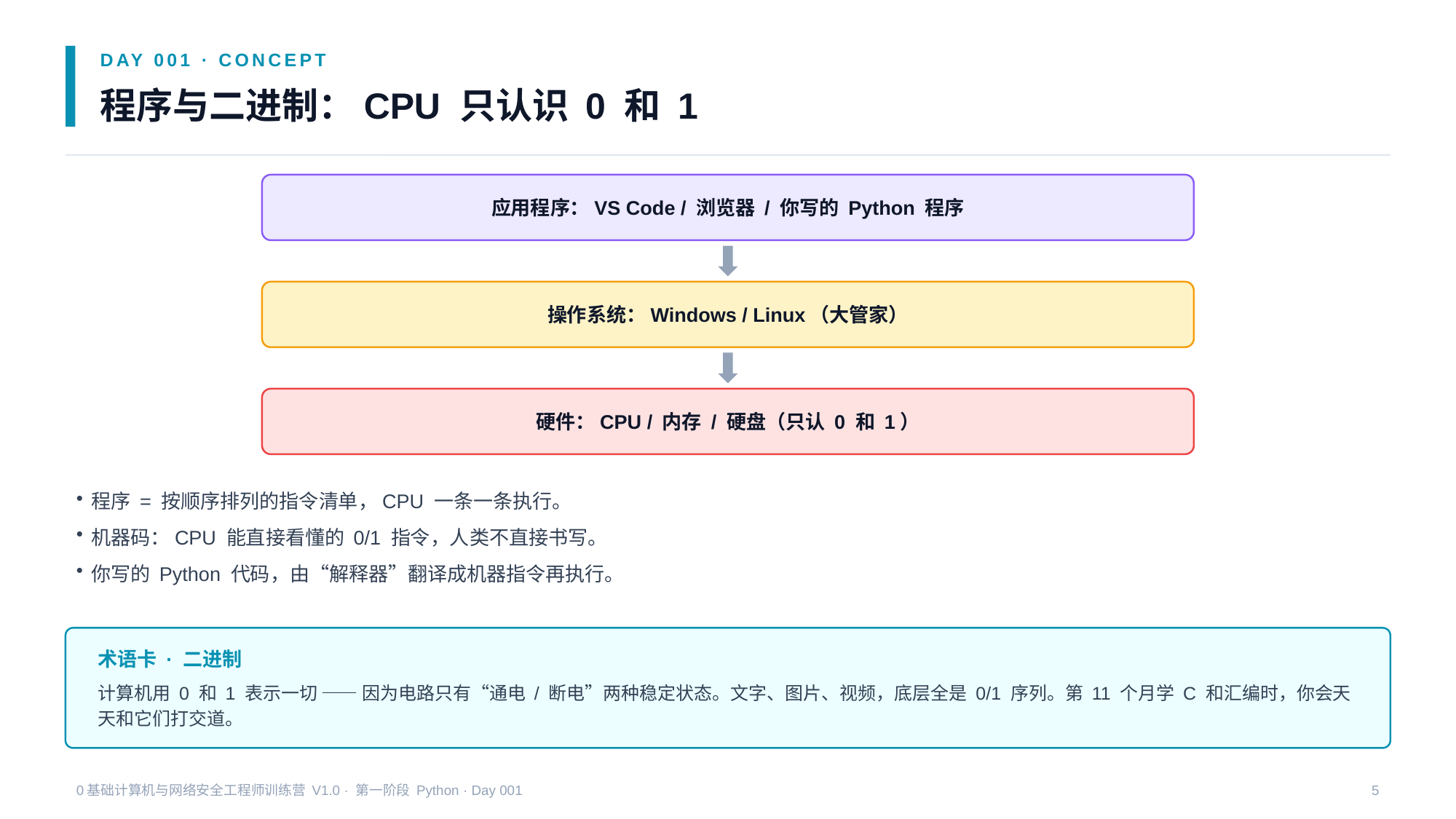

DAY 001 · CONCEPT

程序与二进制：CPU 只认识 0 和 1

应用程序：VS Code / 浏览器 / 你写的 Python 程序

操作系统：Windows / Linux（大管家）

硬件：CPU / 内存 / 硬盘（只认 0 和 1）
程序 = 按顺序排列的指令清单，CPU 一条一条执行。
机器码：CPU 能直接看懂的 0/1 指令，人类不直接书写。
你写的 Python 代码，由“解释器”翻译成机器指令再执行。

术语卡 · 二进制
计算机用 0 和 1 表示一切 —— 因为电路只有“通电 / 断电”两种稳定状态。文字、图片、视频，底层全是 0/1 序列。第 11 个月学 C 和汇编时，你会天天和它们打交道。
0基础计算机与网络安全工程师训练营 V1.0 · 第一阶段 Python · Day 001
5